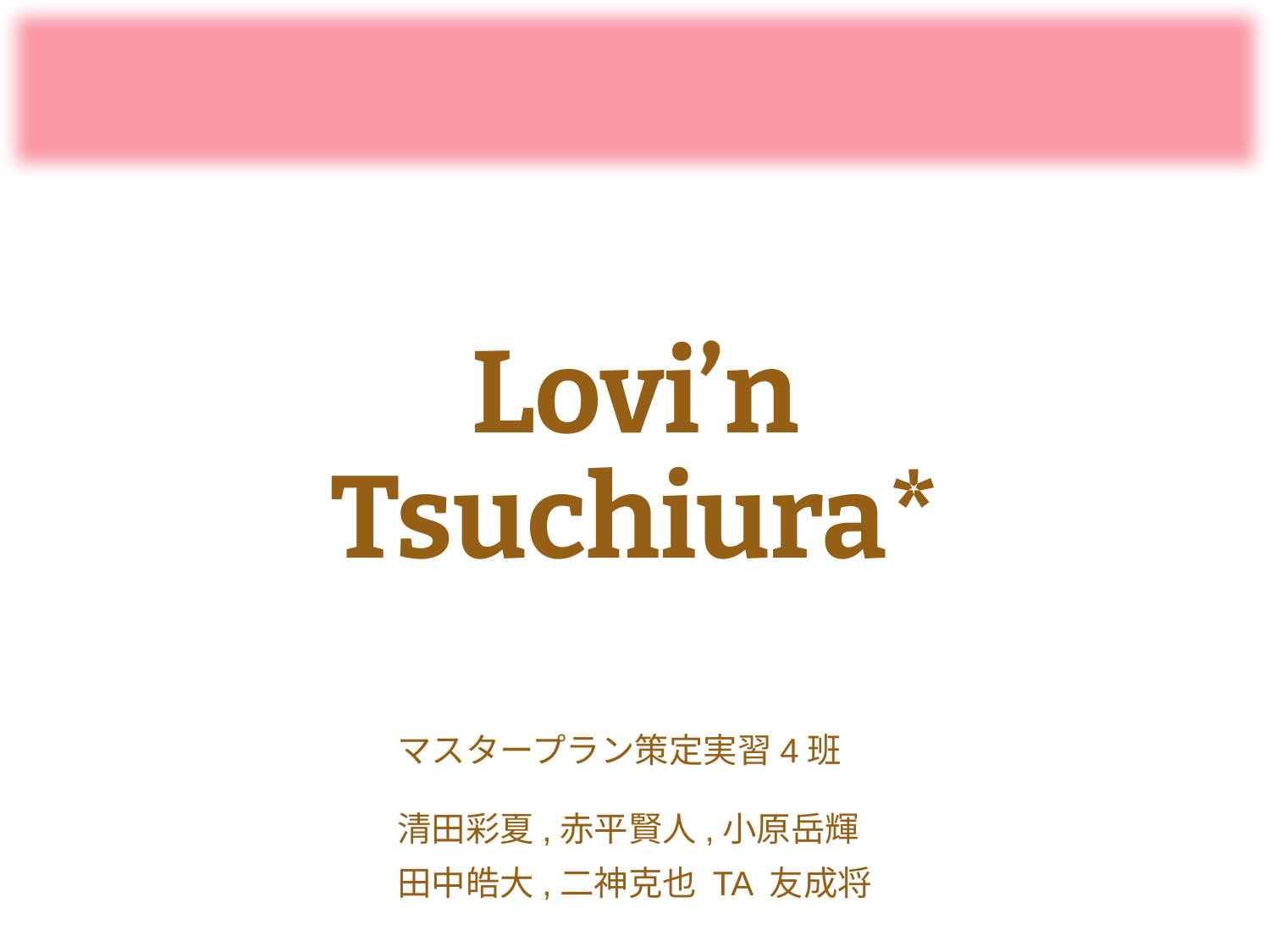

# Lovi’n Tsuchiura*
マスタープラン策定実習4班

清田彩夏,赤平賢人,小原岳輝
田中皓大,二神克也 TA 友成将